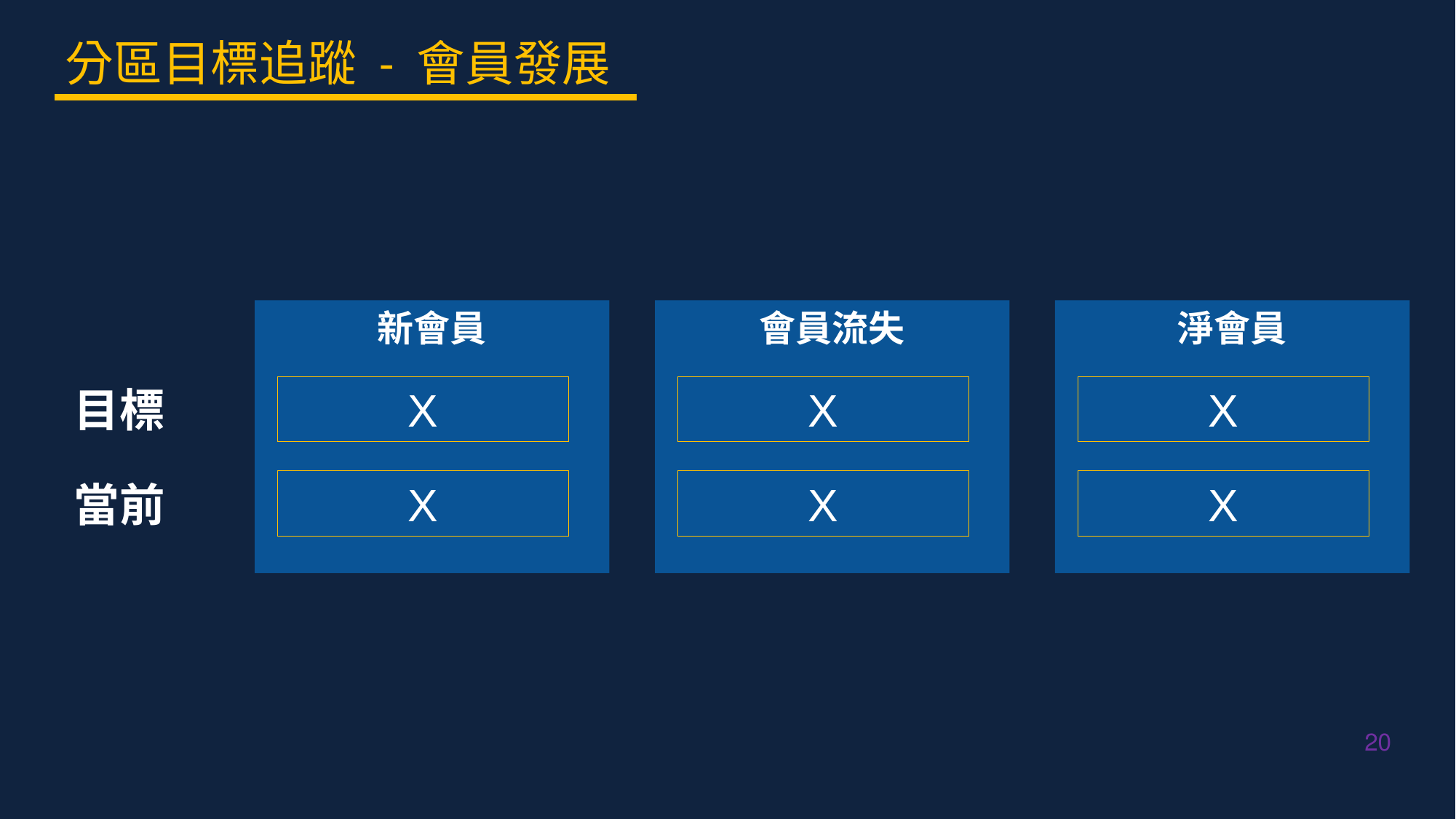

分區目標追蹤 - 會員發展
新會員

X
X
會員流失

X
X
淨會員

X
X
目標
當前